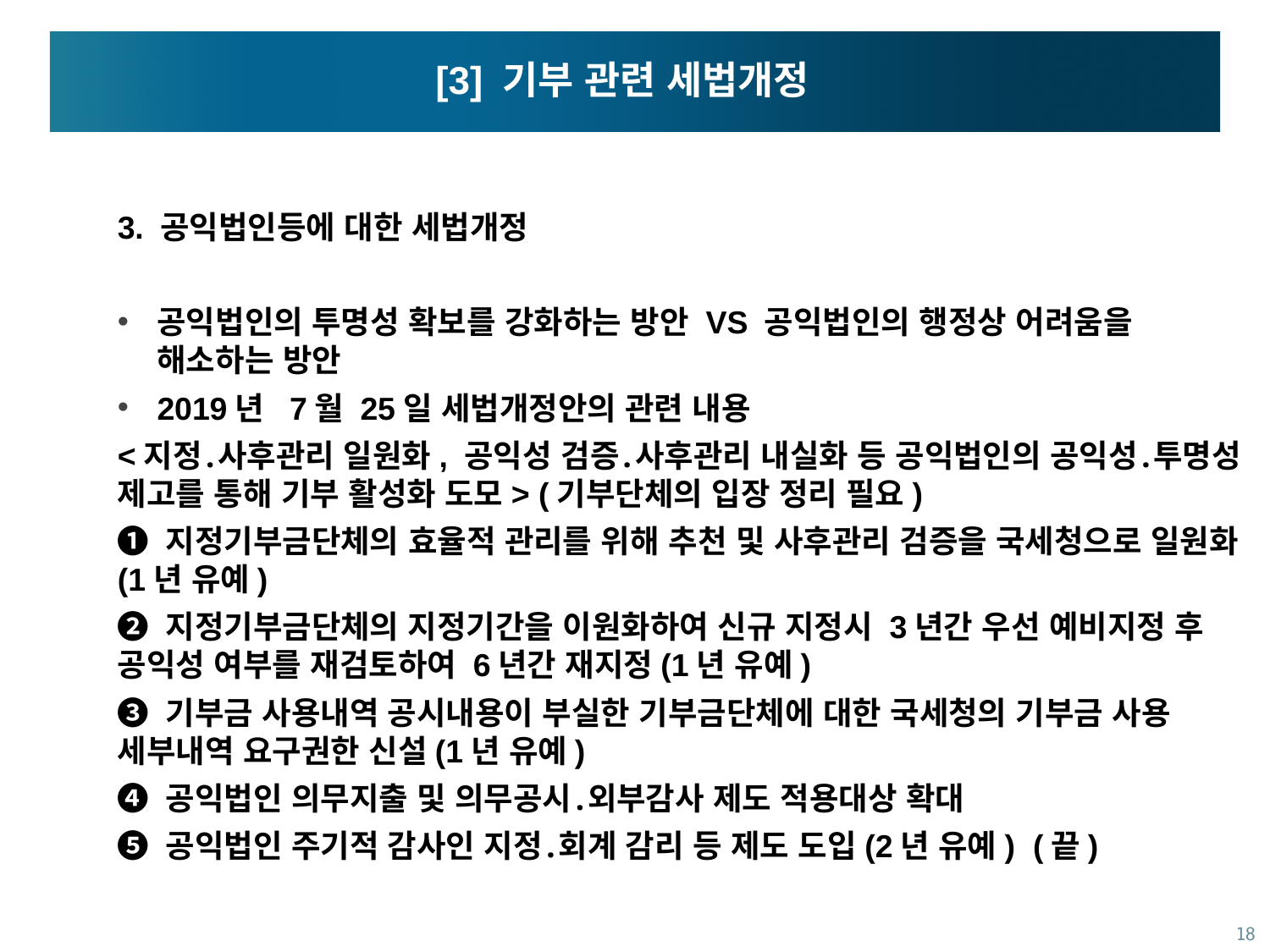

# [3] 기부 관련 세법개정
3. 공익법인등에 대한 세법개정

공익법인의 투명성 확보를 강화하는 방안 VS 공익법인의 행정상 어려움을 해소하는 방안
2019년  7월 25일 세법개정안의 관련 내용
<지정․사후관리 일원화, 공익성 검증․사후관리 내실화 등 공익법인의 공익성․투명성 제고를 통해 기부 활성화 도모> (기부단체의 입장 정리 필요)
❶ 지정기부금단체의 효율적 관리를 위해 추천 및 사후관리 검증을 국세청으로 일원화(1년 유예)
❷ 지정기부금단체의 지정기간을 이원화하여 신규 지정시 3년간 우선 예비지정 후 공익성 여부를 재검토하여 6년간 재지정(1년 유예)
❸ 기부금 사용내역 공시내용이 부실한 기부금단체에 대한 국세청의 기부금 사용 세부내역 요구권한 신설(1년 유예)
❹ 공익법인 의무지출 및 의무공시․외부감사 제도 적용대상 확대
❺ 공익법인 주기적 감사인 지정․회계 감리 등 제도 도입(2년 유예)  (끝)

18